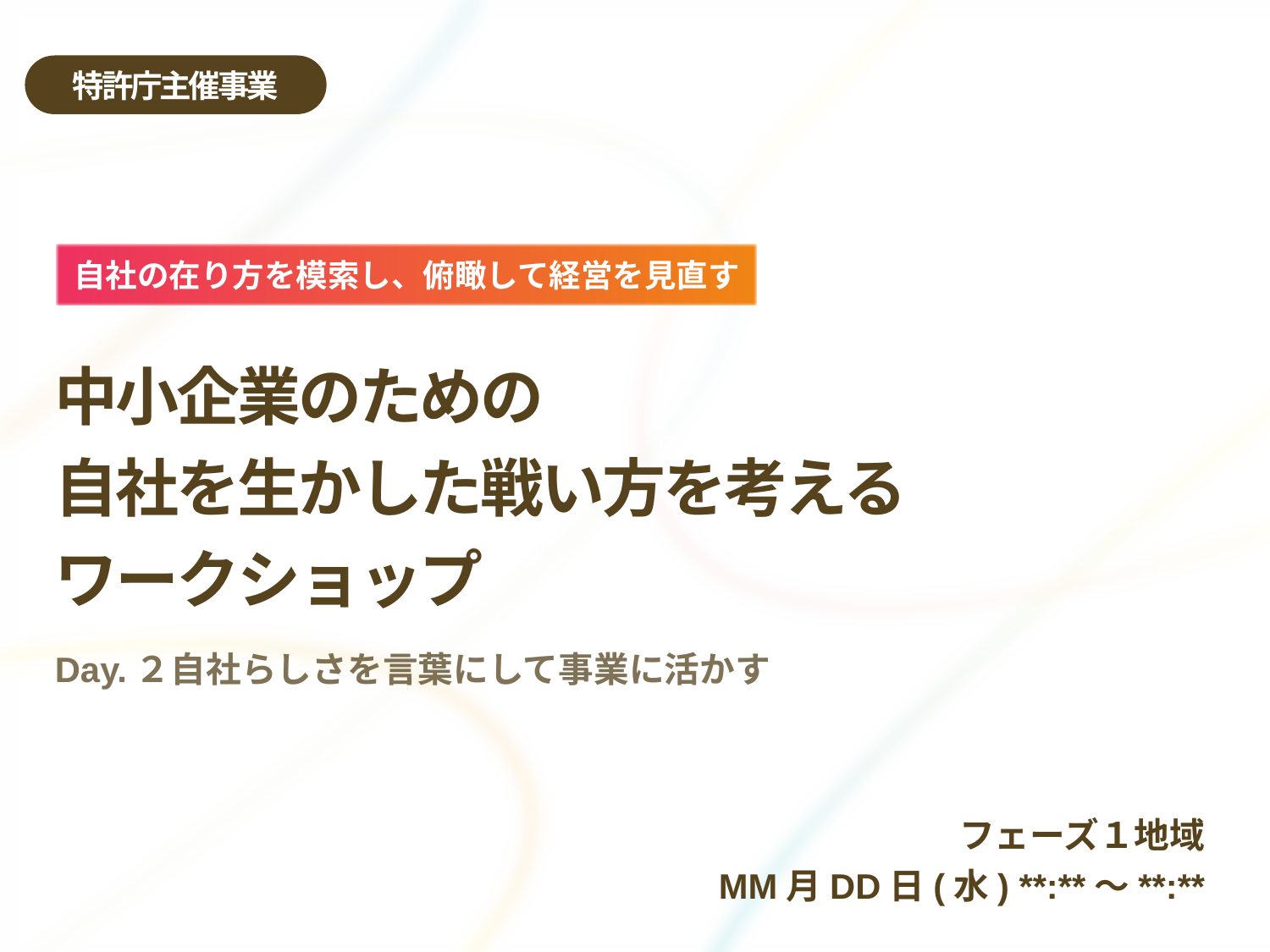

# 中小企業のための 自社を生かした戦い方を考える ワークショップ
Day.２自社らしさを言葉にして事業に活かす
フェーズ１地域
MM月DD日(水) **:**～**:**